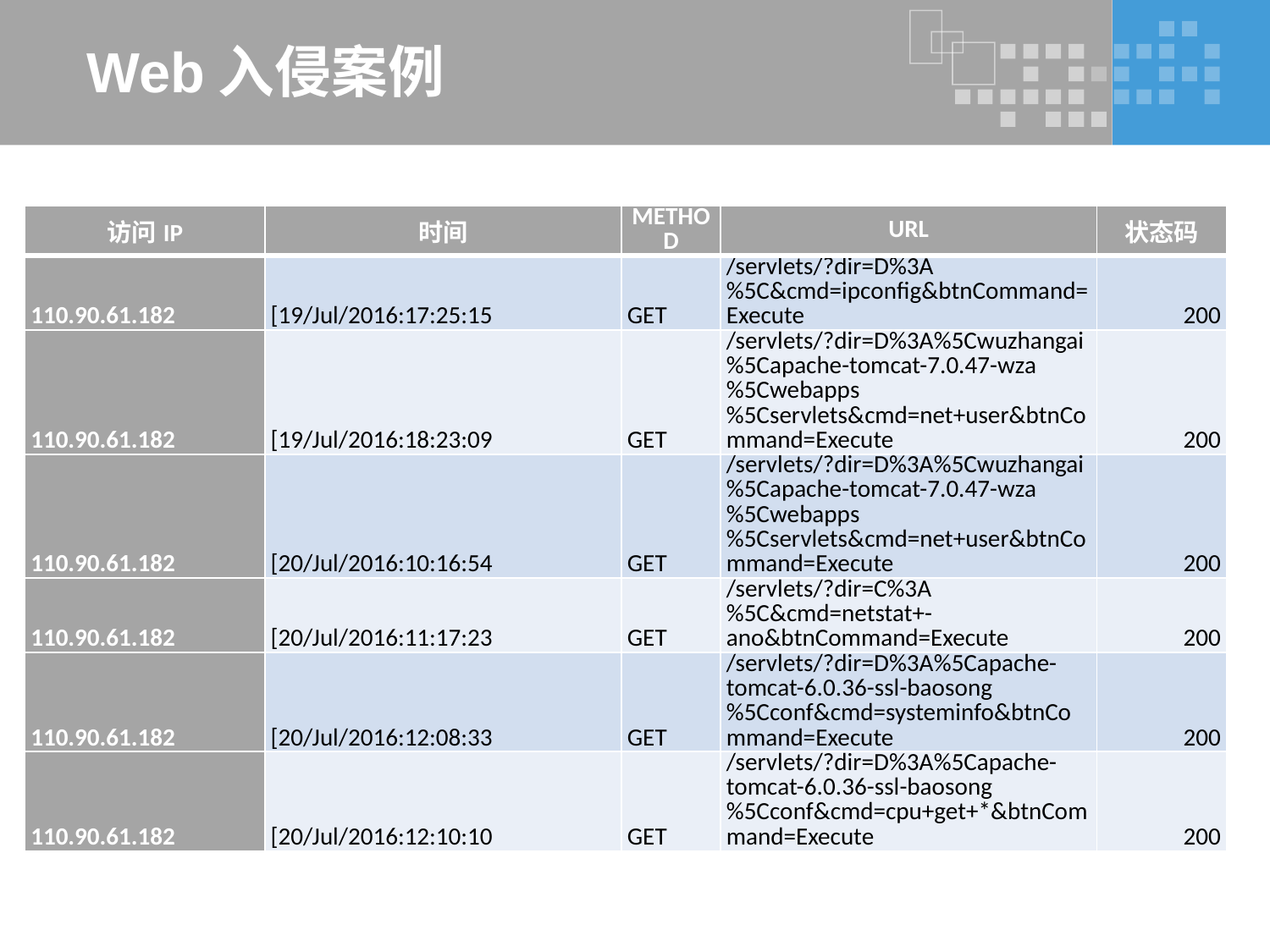

# Web入侵案例
| 访问IP | 时间 | METHOD | URL | 状态码 |
| --- | --- | --- | --- | --- |
| 110.90.61.182 | [19/Jul/2016:17:25:15 | GET | /servlets/?dir=D%3A%5C&cmd=ipconfig&btnCommand=Execute | 200 |
| 110.90.61.182 | [19/Jul/2016:18:23:09 | GET | /servlets/?dir=D%3A%5Cwuzhangai%5Capache-tomcat-7.0.47-wza%5Cwebapps%5Cservlets&cmd=net+user&btnCommand=Execute | 200 |
| 110.90.61.182 | [20/Jul/2016:10:16:54 | GET | /servlets/?dir=D%3A%5Cwuzhangai%5Capache-tomcat-7.0.47-wza%5Cwebapps%5Cservlets&cmd=net+user&btnCommand=Execute | 200 |
| 110.90.61.182 | [20/Jul/2016:11:17:23 | GET | /servlets/?dir=C%3A%5C&cmd=netstat+-ano&btnCommand=Execute | 200 |
| 110.90.61.182 | [20/Jul/2016:12:08:33 | GET | /servlets/?dir=D%3A%5Capache-tomcat-6.0.36-ssl-baosong%5Cconf&cmd=systeminfo&btnCommand=Execute | 200 |
| 110.90.61.182 | [20/Jul/2016:12:10:10 | GET | /servlets/?dir=D%3A%5Capache-tomcat-6.0.36-ssl-baosong%5Cconf&cmd=cpu+get+\*&btnCommand=Execute | 200 |